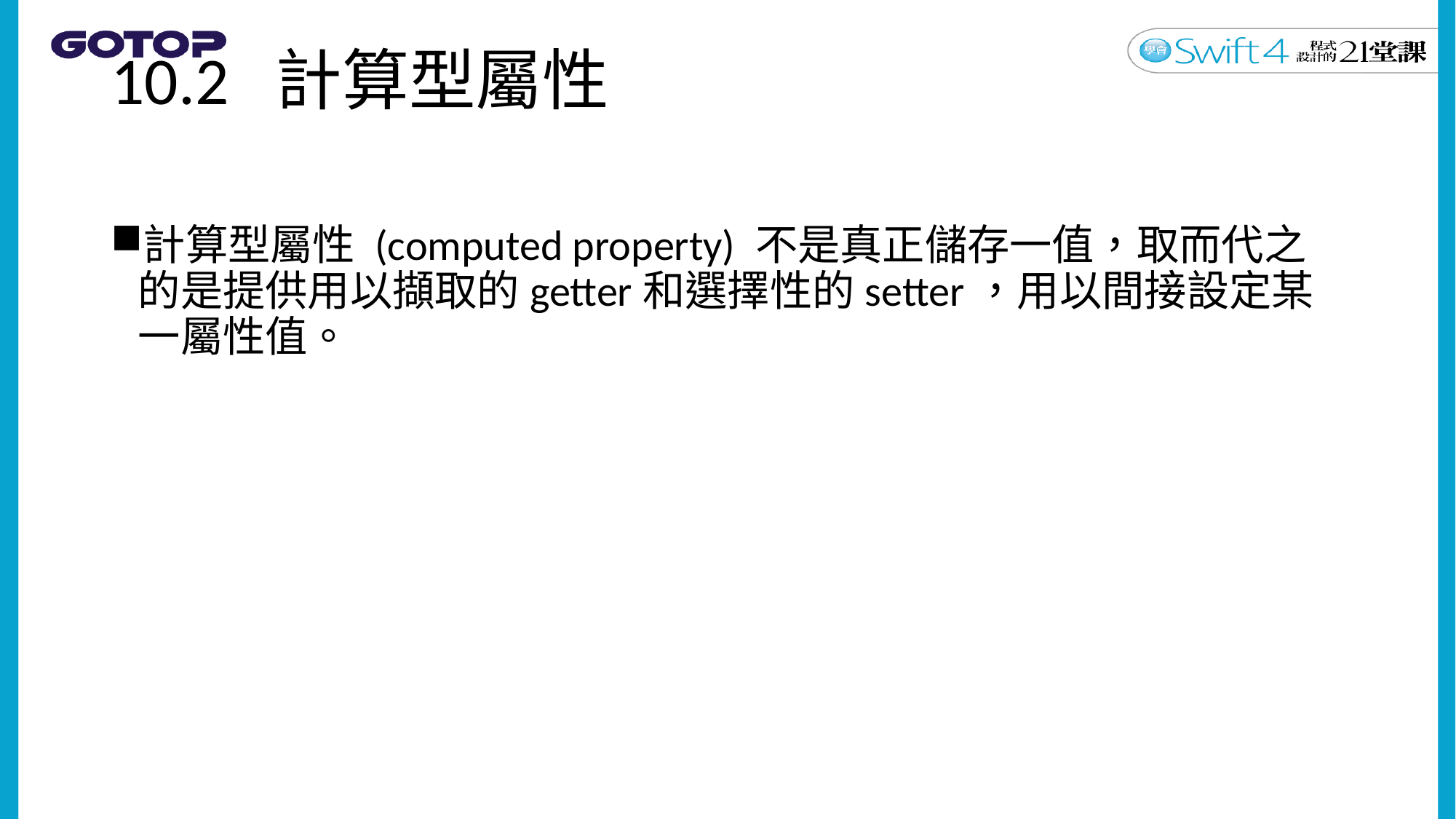

# 10.2  計算型屬性
計算型屬性 (computed property) 不是真正儲存一值，取而代之的是提供用以擷取的getter和選擇性的setter，用以間接設定某一屬性值。